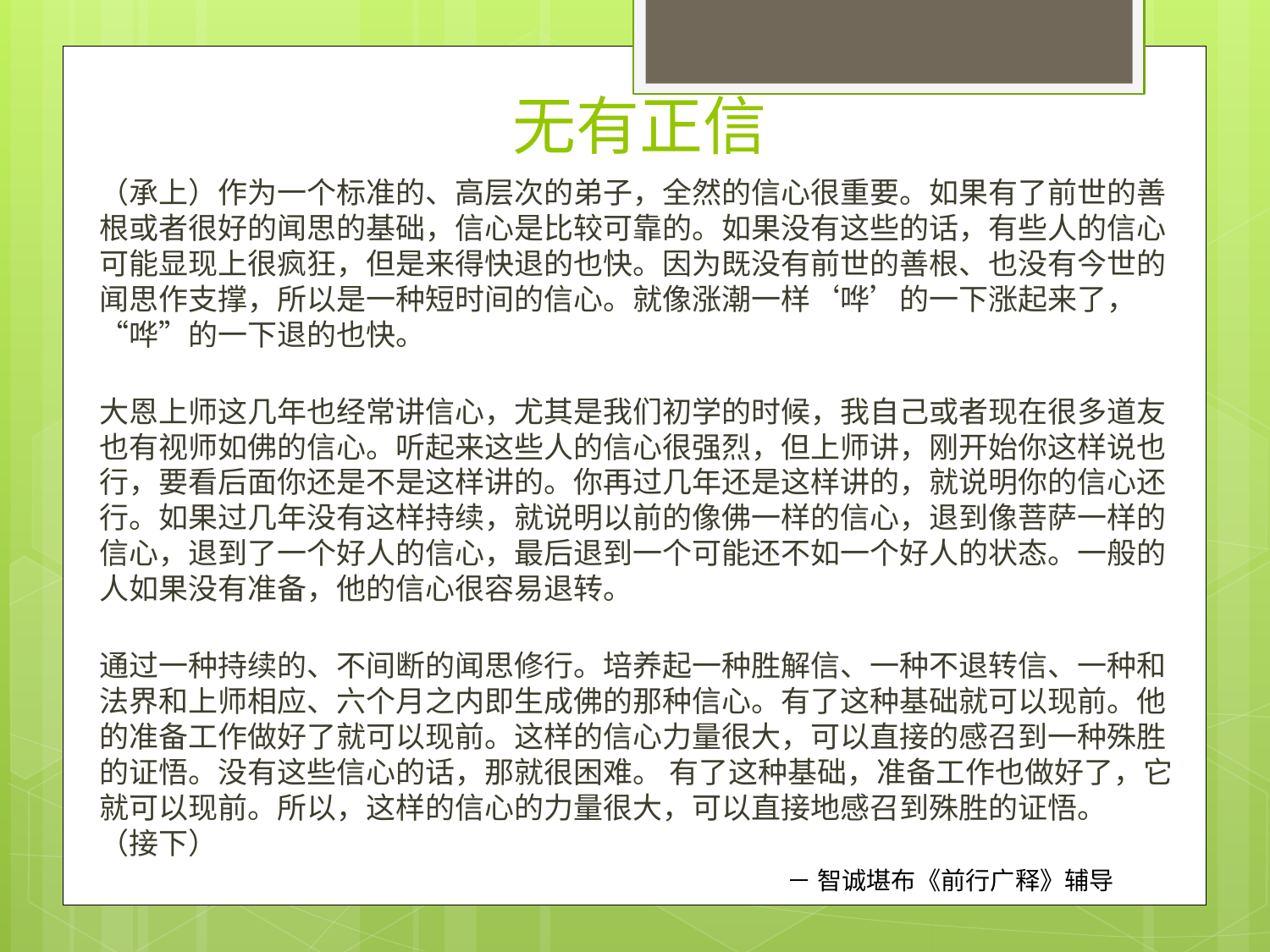

# 无有正信
（承上）作为一个标准的、高层次的弟子，全然的信心很重要。如果有了前世的善根或者很好的闻思的基础，信心是比较可靠的。如果没有这些的话，有些人的信心可能显现上很疯狂，但是来得快退的也快。因为既没有前世的善根、也没有今世的闻思作支撑，所以是一种短时间的信心。就像涨潮一样‘哗’的一下涨起来了，“哗”的一下退的也快。
大恩上师这几年也经常讲信心，尤其是我们初学的时候，我自己或者现在很多道友也有视师如佛的信心。听起来这些人的信心很强烈，但上师讲，刚开始你这样说也行，要看后面你还是不是这样讲的。你再过几年还是这样讲的，就说明你的信心还行。如果过几年没有这样持续，就说明以前的像佛一样的信心，退到像菩萨一样的信心，退到了一个好人的信心，最后退到一个可能还不如一个好人的状态。一般的人如果没有准备，他的信心很容易退转。
通过一种持续的、不间断的闻思修行。培养起一种胜解信、一种不退转信、一种和法界和上师相应、六个月之内即生成佛的那种信心。有了这种基础就可以现前。他的准备工作做好了就可以现前。这样的信心力量很大，可以直接的感召到一种殊胜的证悟。没有这些信心的话，那就很困难。 有了这种基础，准备工作也做好了，它就可以现前。所以，这样的信心的力量很大，可以直接地感召到殊胜的证悟。
（接下）
－ 智诚堪布《前行广释》辅导